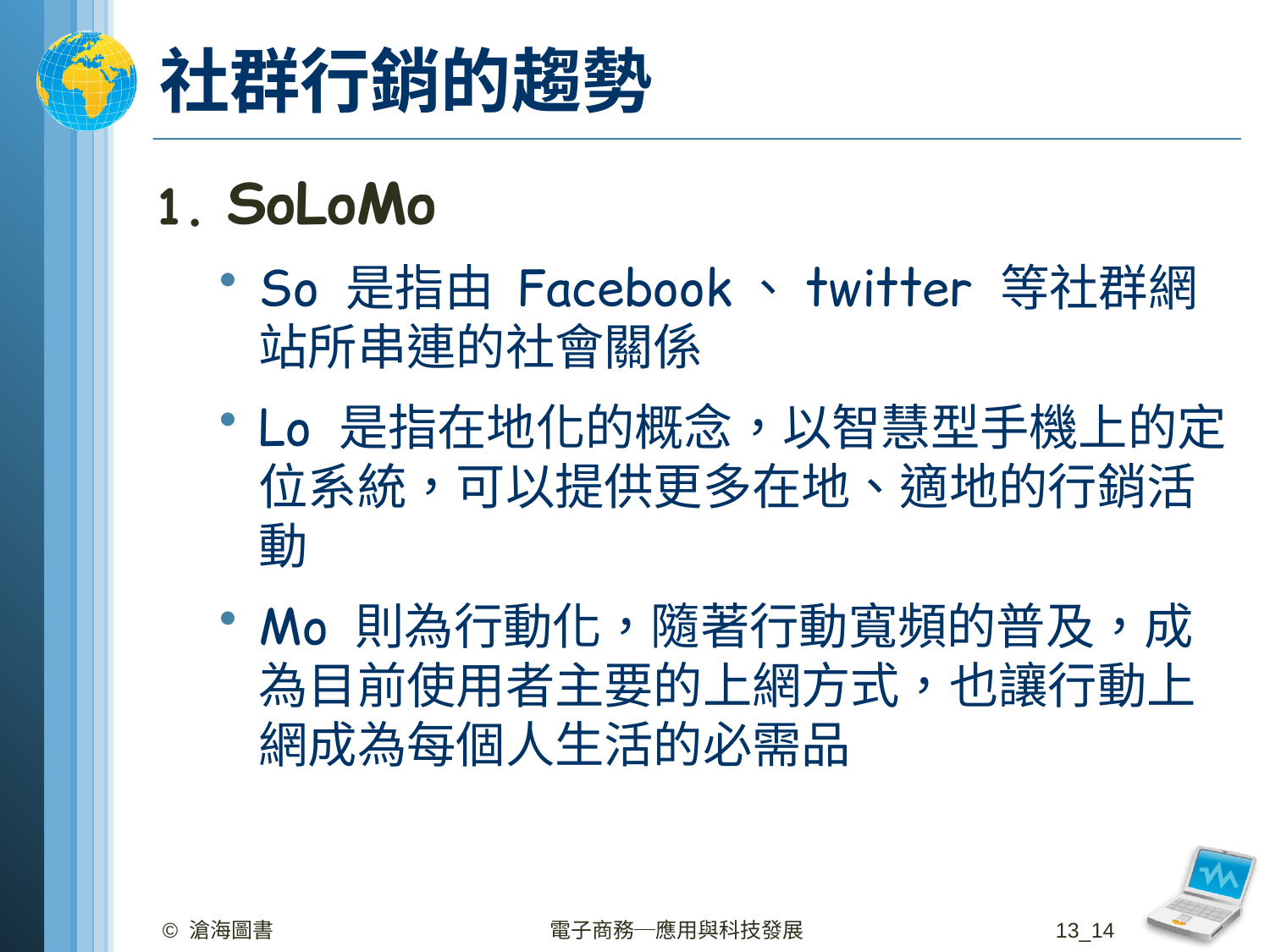

# 社群行銷的趨勢
SoLoMo
So 是指由 Facebook、twitter 等社群網站所串連的社會關係
Lo 是指在地化的概念，以智慧型手機上的定位系統，可以提供更多在地、適地的行銷活動
Mo 則為行動化，隨著行動寬頻的普及，成為目前使用者主要的上網方式，也讓行動上網成為每個人生活的必需品

© 滄海圖書
電子商務─應用與科技發展
13_14